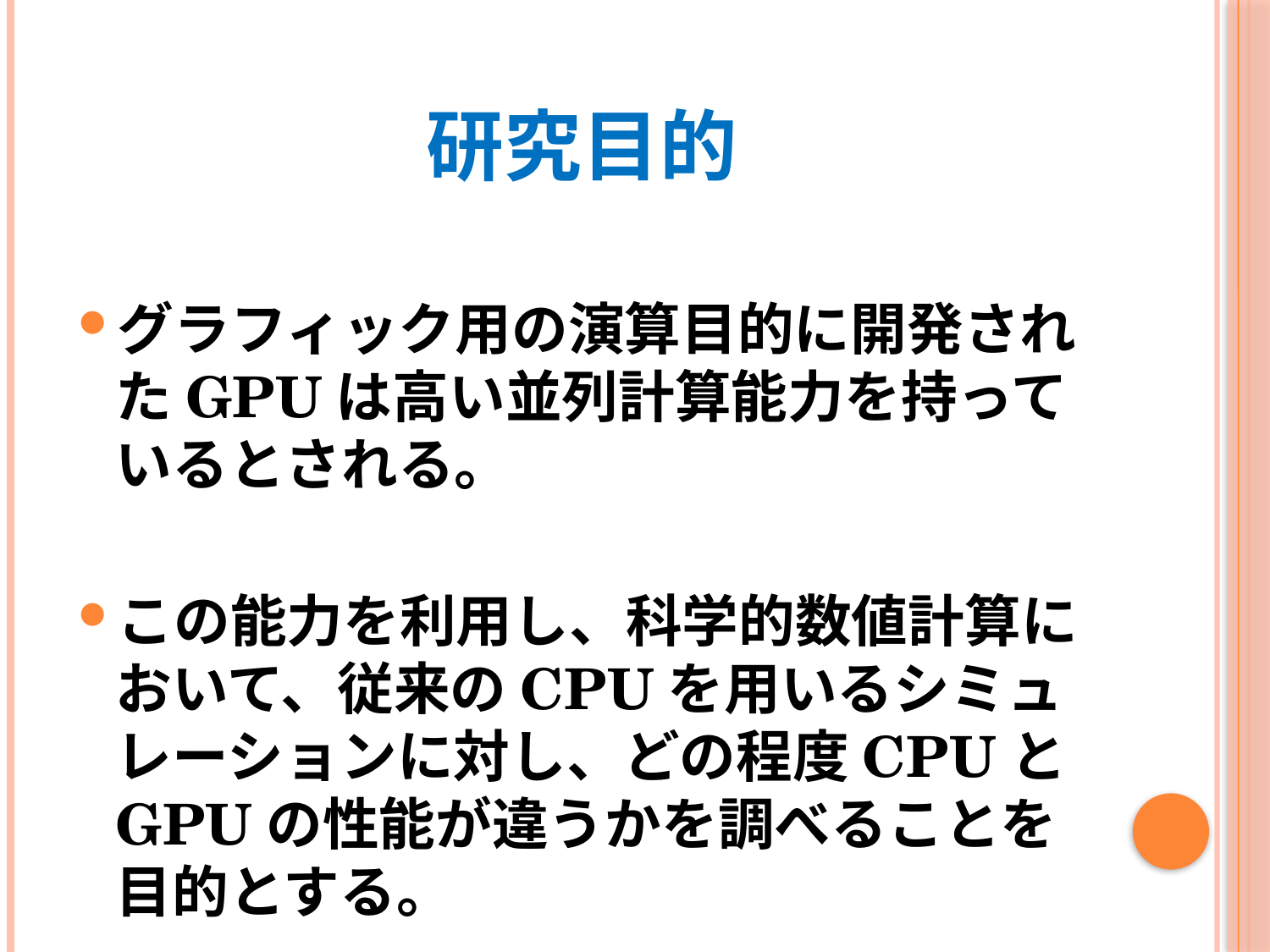

# 研究目的

グラフィック用の演算目的に開発されたGPUは高い並列計算能力を持っているとされる。

この能力を利用し、科学的数値計算において、従来のCPUを用いるシミュレーションに対し、どの程度CPUとGPUの性能が違うかを調べることを目的とする。